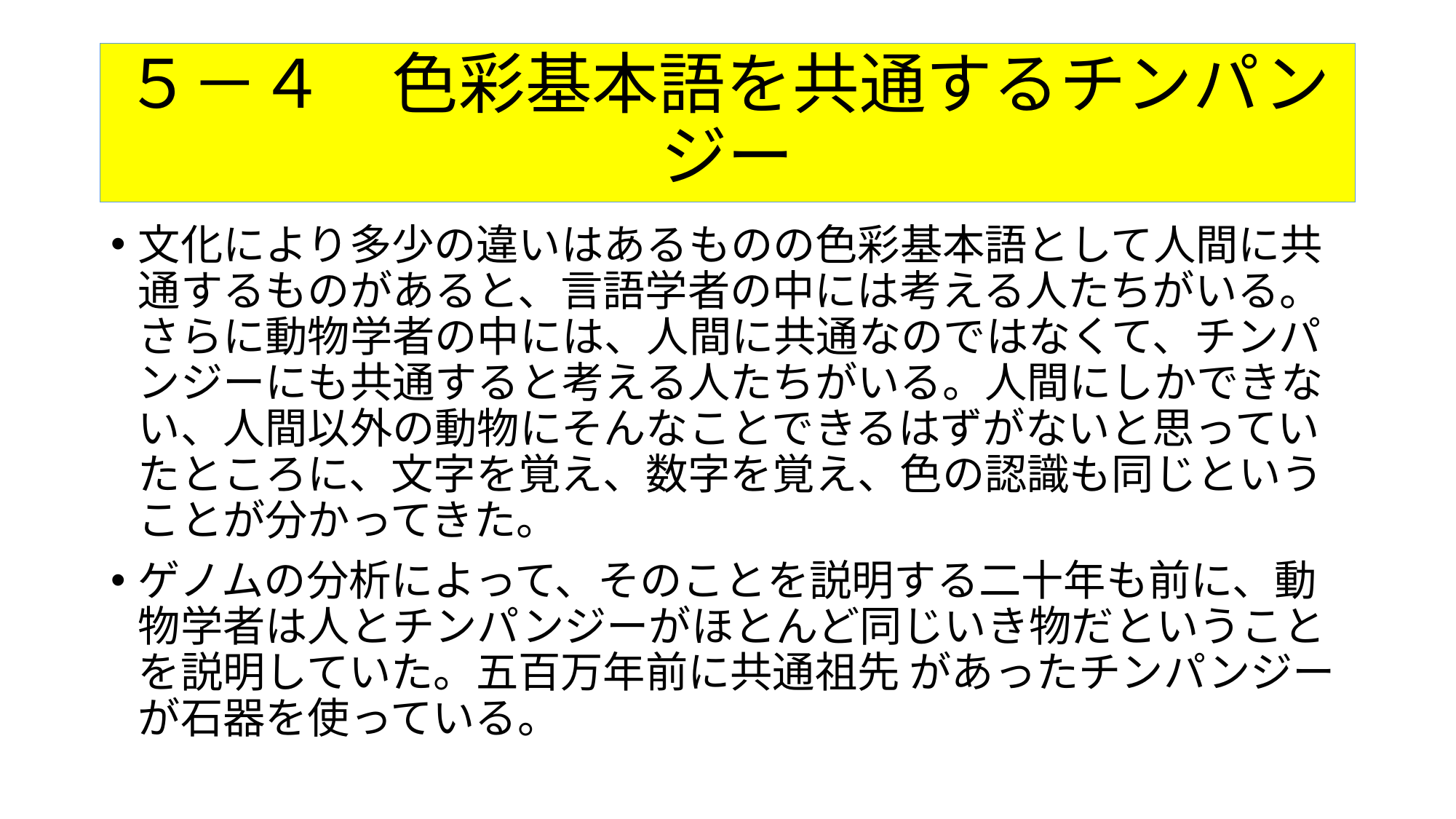

# ５－４　色彩基本語を共通するチンパンジー
文化により多少の違いはあるものの色彩基本語として人間に共通するものがあると、言語学者の中には考える人たちがいる。さらに動物学者の中には、人間に共通なのではなくて、チンパンジーにも共通すると考える人たちがいる。人間にしかできない、人間以外の動物にそんなことできるはずがないと思っていたところに、文字を覚え、数字を覚え、色の認識も同じということが分かってきた。
ゲノムの分析によって、そのことを説明する二十年も前に、動物学者は人とチンパンジーがほとんど同じいき物だということを説明していた。五百万年前に共通祖先 があったチンパンジーが石器を使っている。